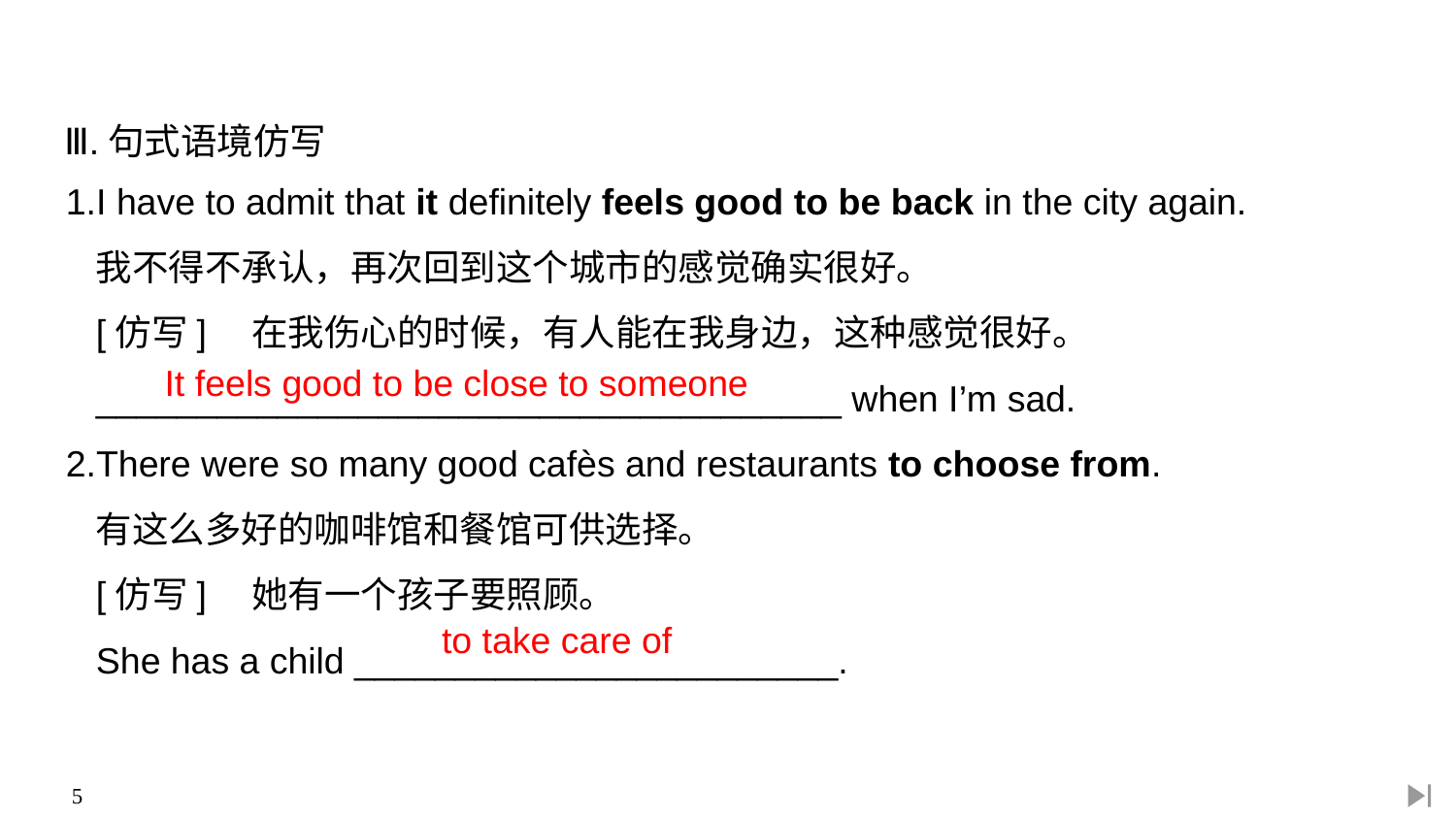

Ⅲ.句式语境仿写
1.I have to admit that it definitely feels good to be back in the city again.
	我不得不承认，再次回到这个城市的感觉确实很好。
	[仿写]　在我伤心的时候，有人能在我身边，这种感觉很好。
	_____________________________________ when I’m sad.
2.There were so many good cafès and restaurants to choose from.
	有这么多好的咖啡馆和餐馆可供选择。
	[仿写]　她有一个孩子要照顾。
	She has a child ________________________.
It feels good to be close to someone
to take care of